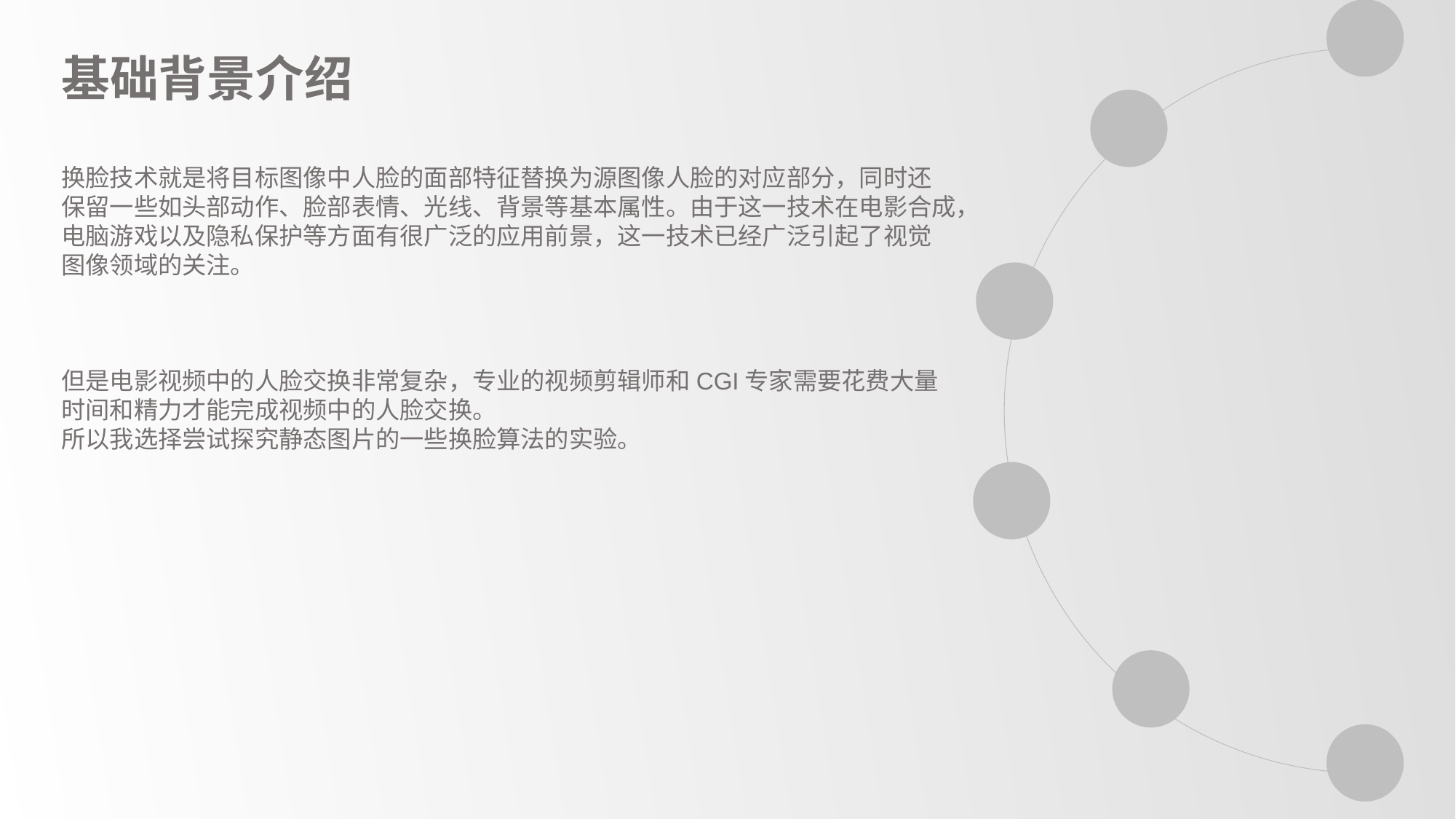

基础背景介绍
换脸技术就是将目标图像中人脸的面部特征替换为源图像人脸的对应部分，同时还
保留一些如头部动作、脸部表情、光线、背景等基本属性。由于这一技术在电影合成，
电脑游戏以及隐私保护等方面有很广泛的应用前景，这一技术已经广泛引起了视觉
图像领域的关注。

但是电影视频中的人脸交换非常复杂，专业的视频剪辑师和CGI专家需要花费大量
时间和精力才能完成视频中的人脸交换。
所以我选择尝试探究静态图片的一些换脸算法的实验。